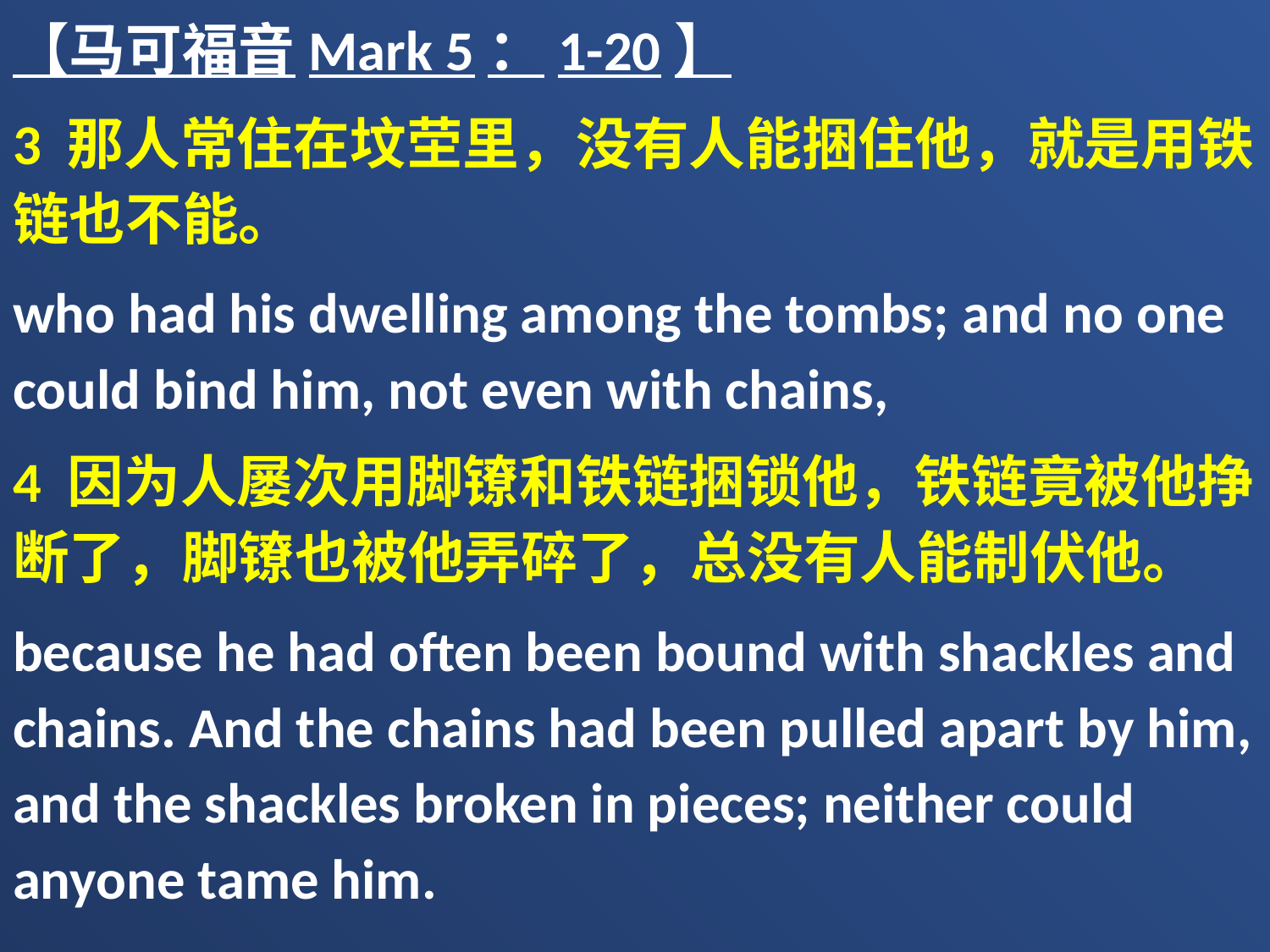

【马可福音Mark 5：1-20】
3 那人常住在坟茔里，没有人能捆住他，就是用铁链也不能。
who had his dwelling among the tombs; and no one could bind him, not even with chains,
4 因为人屡次用脚镣和铁链捆锁他，铁链竟被他挣断了，脚镣也被他弄碎了，总没有人能制伏他。
because he had often been bound with shackles and chains. And the chains had been pulled apart by him, and the shackles broken in pieces; neither could anyone tame him.